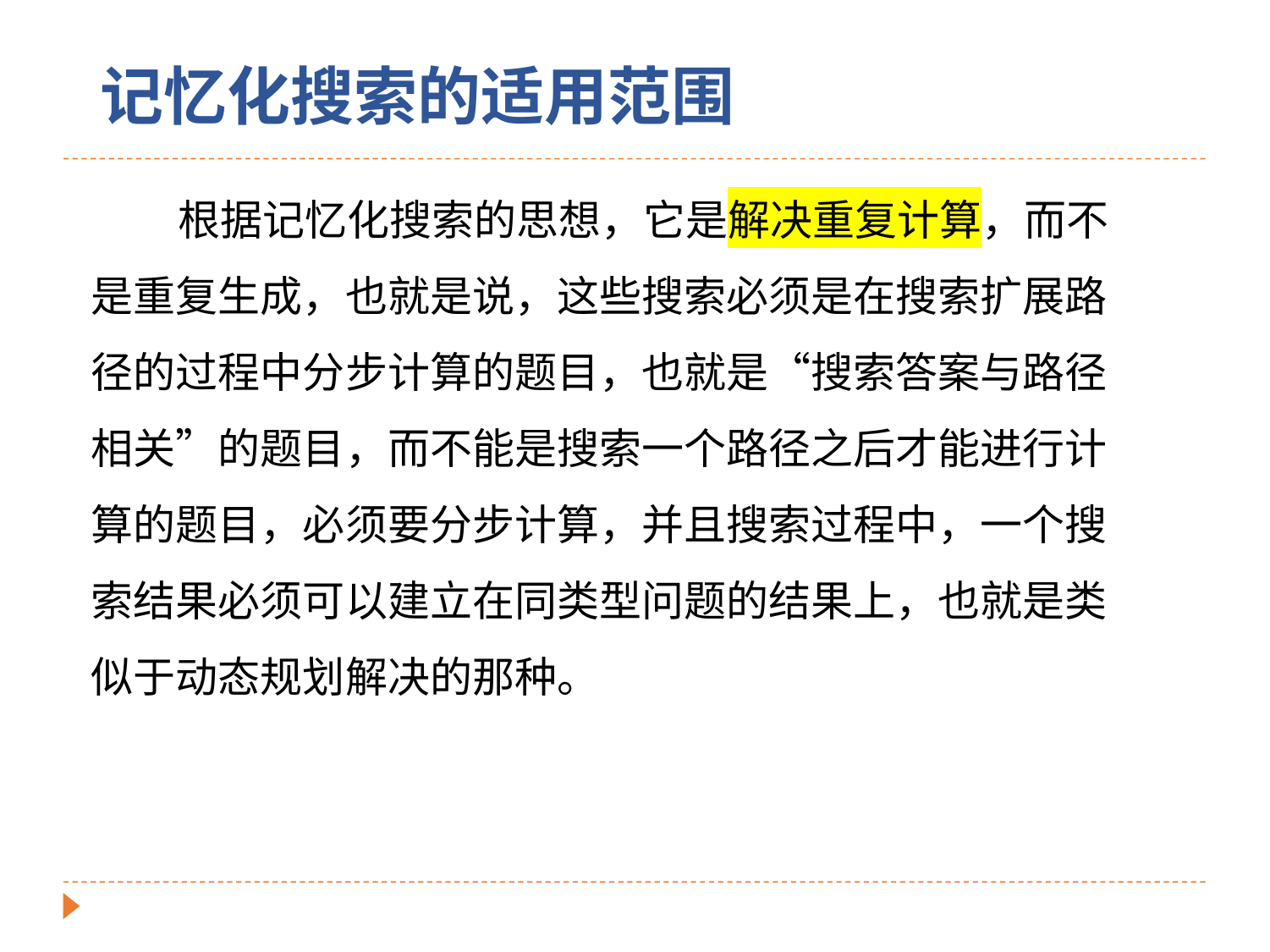

记忆化搜索的适用范围
        根据记忆化搜索的思想，它是解决重复计算，而不是重复生成，也就是说，这些搜索必须是在搜索扩展路径的过程中分步计算的题目，也就是“搜索答案与路径相关”的题目，而不能是搜索一个路径之后才能进行计算的题目，必须要分步计算，并且搜索过程中，一个搜索结果必须可以建立在同类型问题的结果上，也就是类似于动态规划解决的那种。